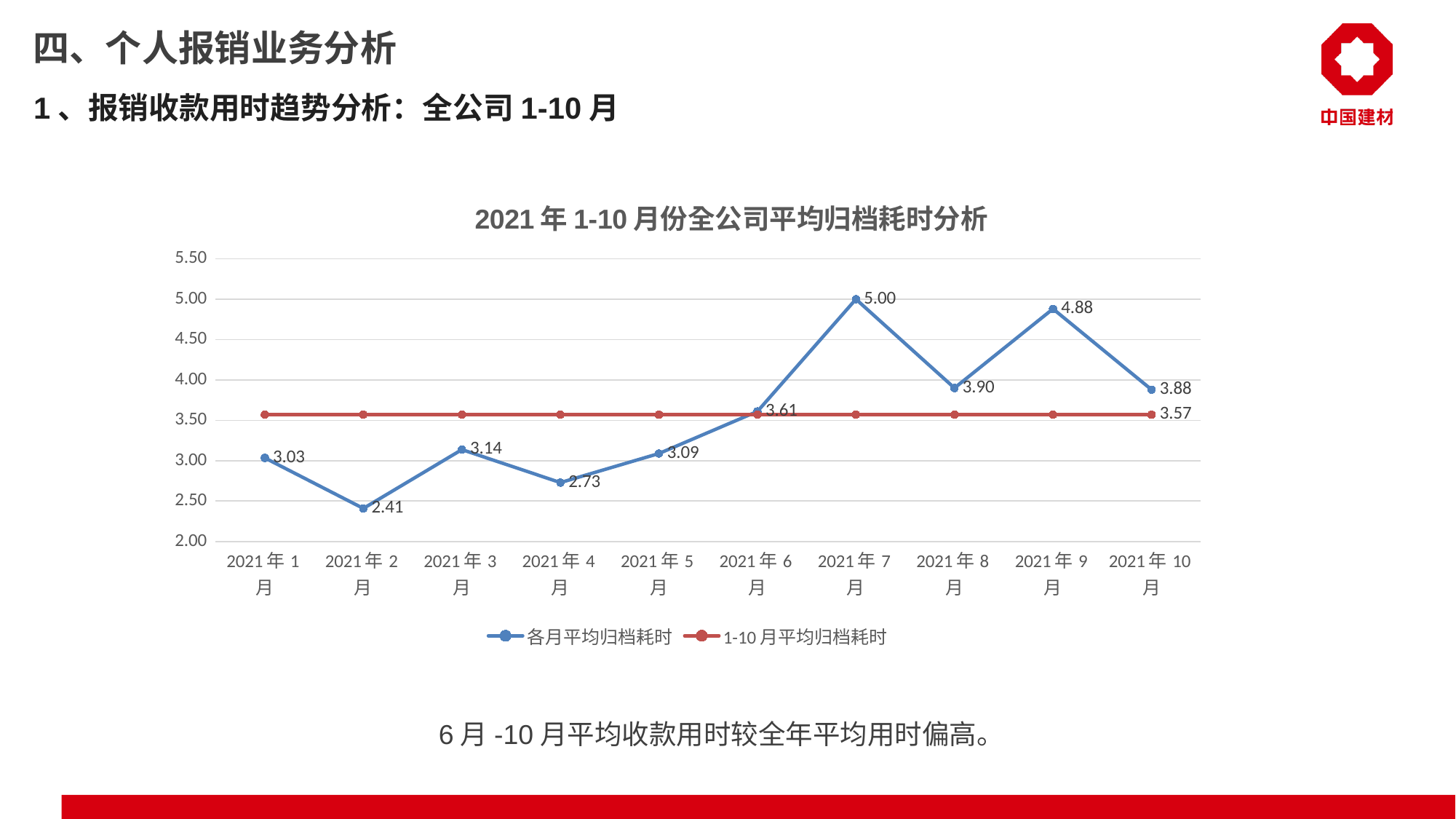

# 四、个人报销业务分析
1、报销收款用时趋势分析：全公司1-10月

### Chart: 2021年1-10月份全公司平均归档耗时分析

| Category | 各月平均归档耗时 | 1-10月平均归档耗时 |
|---|---|---|
| 2021年1月 | 3.03398771638503 | 3.57 |
| 2021年2月 | 2.40864631499942 | 3.57 |
| 2021年3月 | 3.13687239168692 | 3.57 |
| 2021年4月 | 2.72844174962877 | 3.57 |
| 2021年5月 | 3.08857590906125 | 3.57 |
| 2021年6月 | 3.61 | 3.57 |
| 2021年7月 | 5.0 | 3.57 |
| 2021年8月 | 3.9 | 3.57 |
| 2021年9月 | 4.88 | 3.57 |
| 2021年10月 | 3.88 | 3.57 |
6月-10月平均收款用时较全年平均用时偏高。